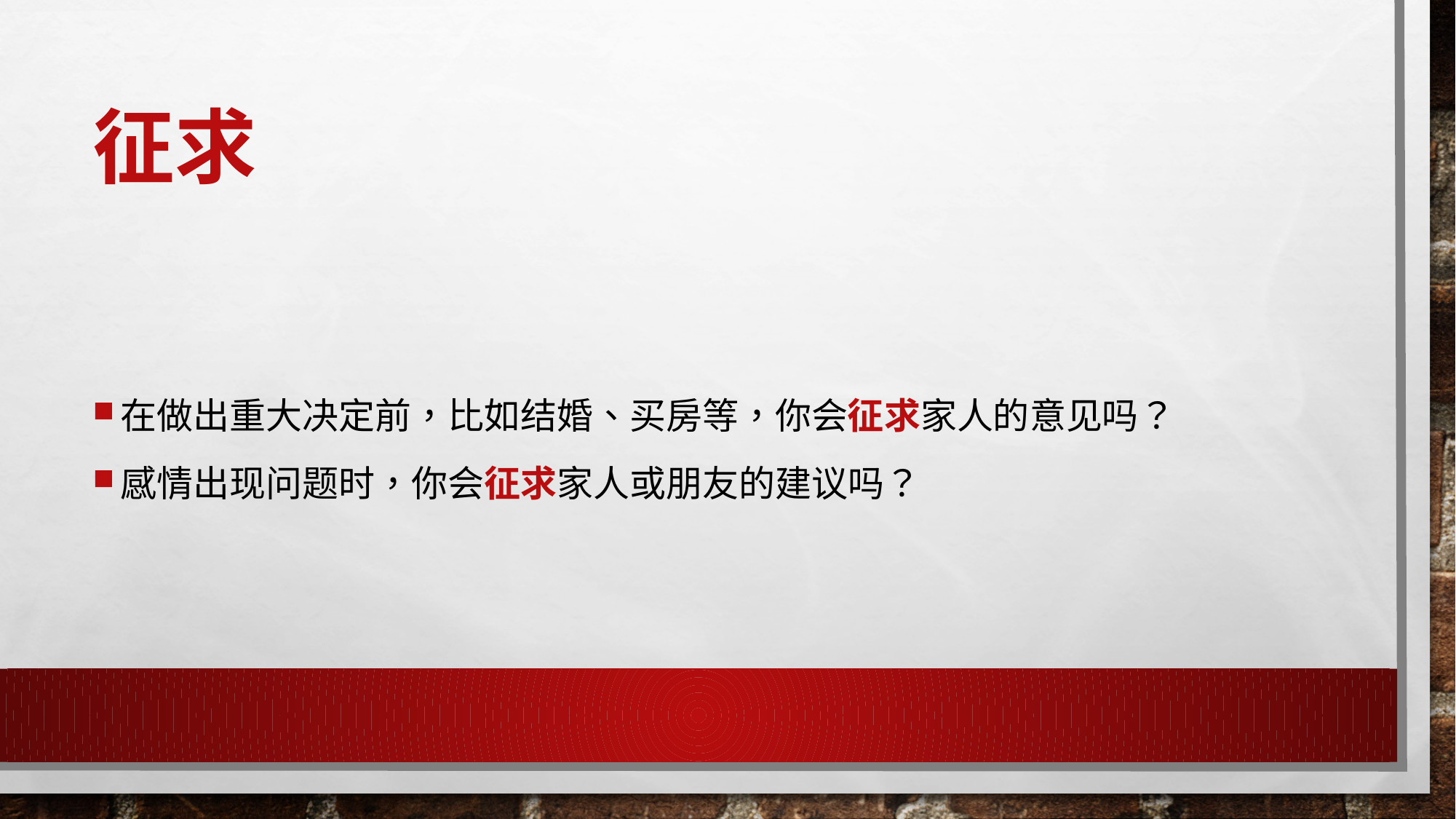

# 征求
在做出重大决定前，比如结婚、买房等，你会征求家人的意见吗？
感情出现问题时，你会征求家人或朋友的建议吗？